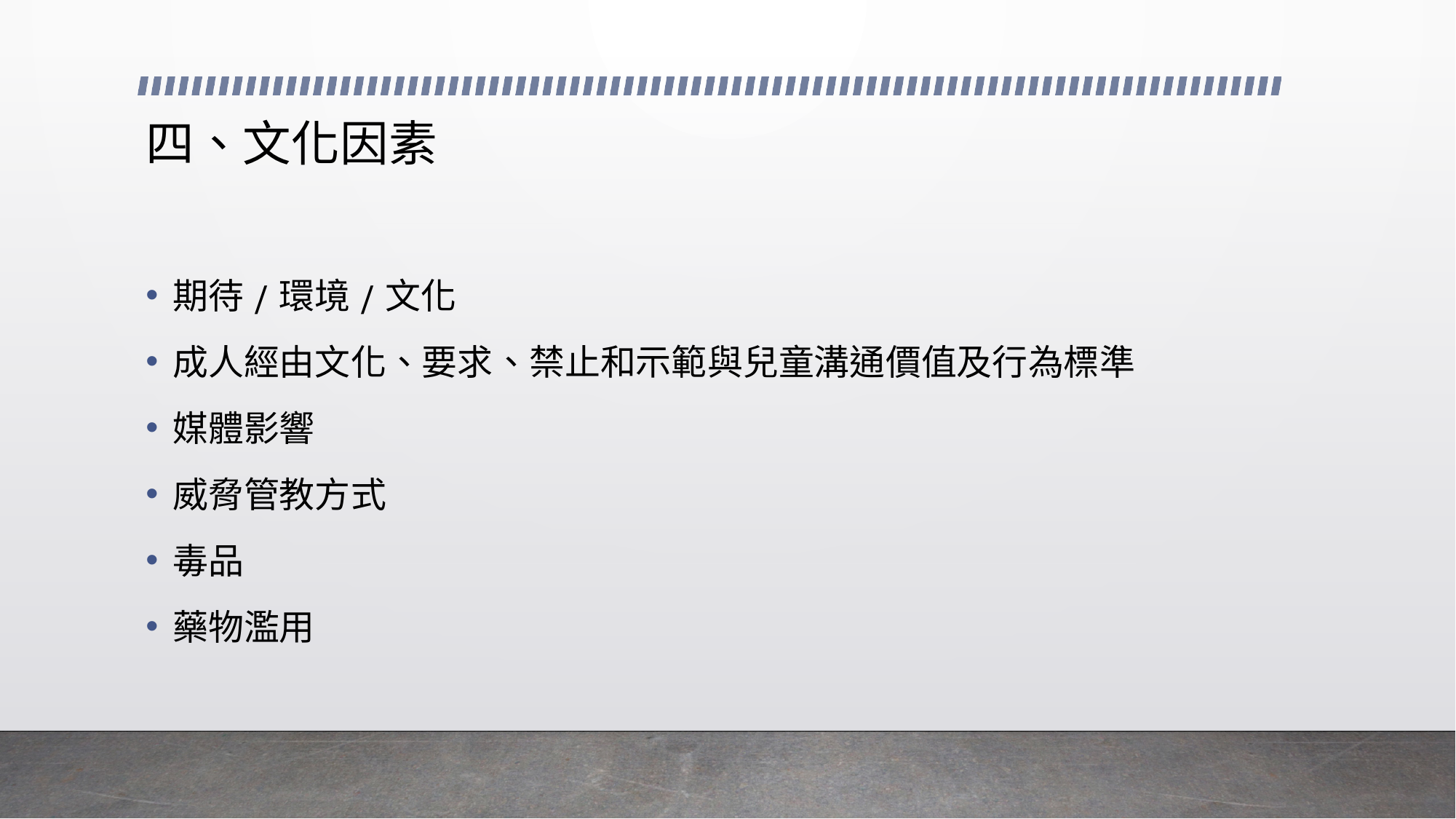

# 四、文化因素
期待/環境/文化
成人經由文化、要求、禁止和示範與兒童溝通價值及行為標準
媒體影響
威脅管教方式
毒品
藥物濫用